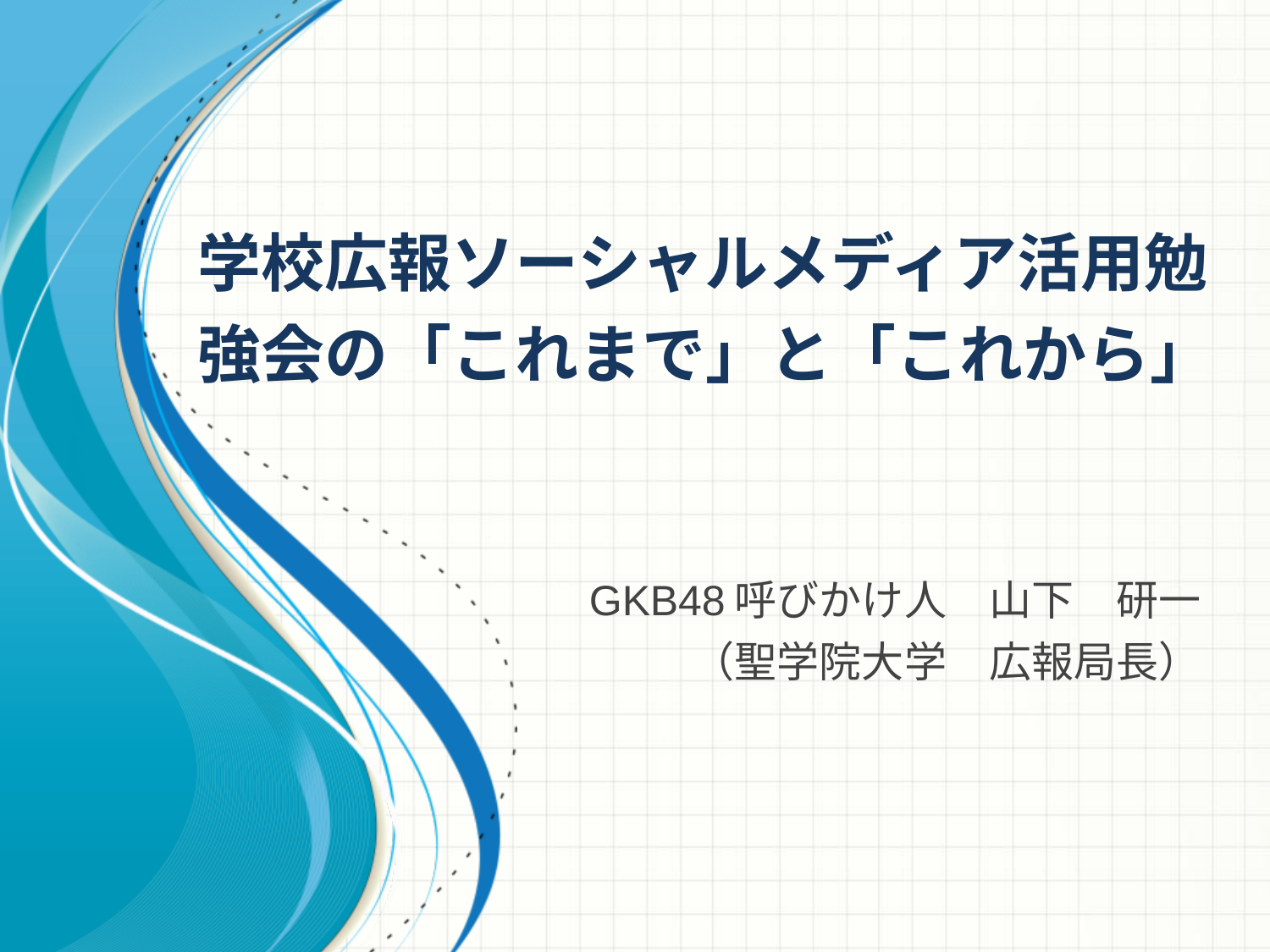

# 学校広報ソーシャルメディア活用勉強会の「これまで」と「これから」
GKB48呼びかけ人　山下　研一（聖学院大学　広報局長）